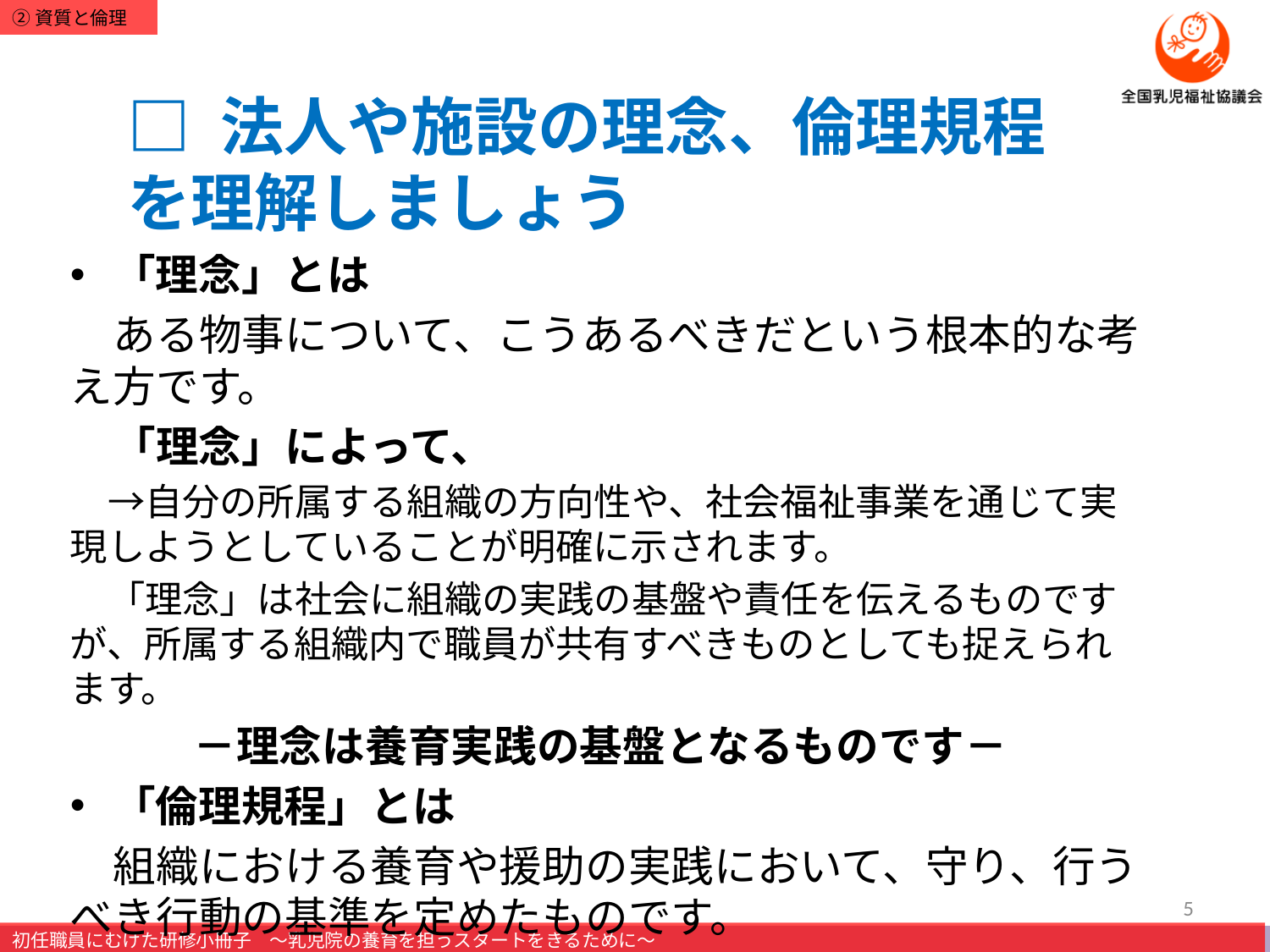

# □ 法人や施設の理念、倫理規程を理解しましょう
「理念」とは
　ある物事について、こうあるべきだという根本的な考え方です。
　「理念」によって、
　→自分の所属する組織の方向性や、社会福祉事業を通じて実現しようとしていることが明確に示されます。
　「理念」は社会に組織の実践の基盤や責任を伝えるものですが、所属する組織内で職員が共有すべきものとしても捉えられます。
　　　－理念は養育実践の基盤となるものです－
「倫理規程」とは
　組織における養育や援助の実践において、守り、行うべき行動の基準を定めたものです。
5